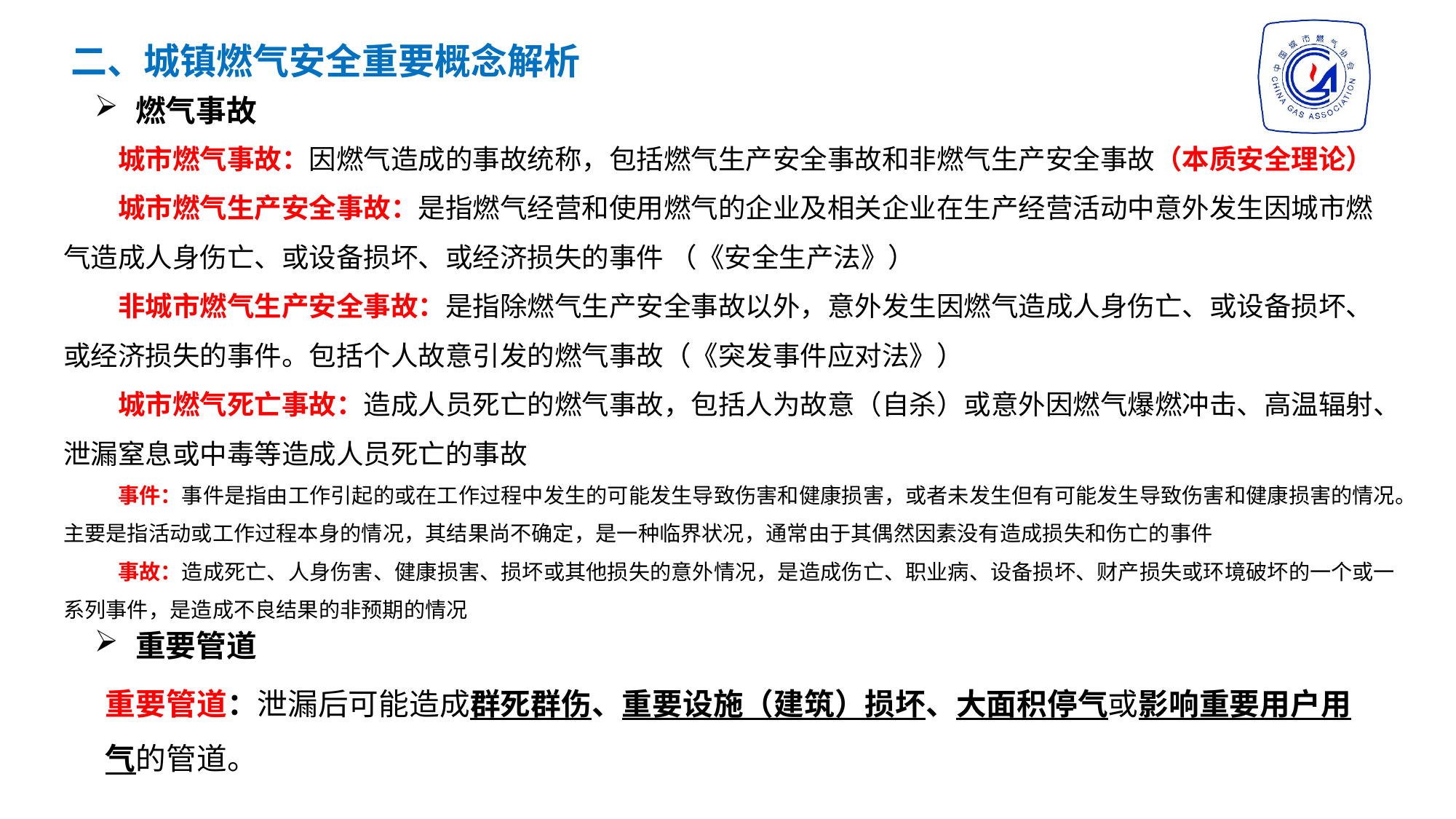

二、城镇燃气安全重要概念解析
燃气事故
城市燃气事故：因燃气造成的事故统称，包括燃气生产安全事故和非燃气生产安全事故（本质安全理论）
城市燃气生产安全事故：是指燃气经营和使用燃气的企业及相关企业在生产经营活动中意外发生因城市燃气造成人身伤亡、或设备损坏、或经济损失的事件 （《安全生产法》）
非城市燃气生产安全事故：是指除燃气生产安全事故以外，意外发生因燃气造成人身伤亡、或设备损坏、或经济损失的事件。包括个人故意引发的燃气事故（《突发事件应对法》）
城市燃气死亡事故：造成人员死亡的燃气事故，包括人为故意（自杀）或意外因燃气爆燃冲击、高温辐射、泄漏窒息或中毒等造成人员死亡的事故
事件：事件是指由工作引起的或在工作过程中发生的可能发生导致伤害和健康损害，或者未发生但有可能发生导致伤害和健康损害的情况。主要是指活动或工作过程本身的情况，其结果尚不确定，是一种临界状况，通常由于其偶然因素没有造成损失和伤亡的事件
事故：造成死亡、人身伤害、健康损害、损坏或其他损失的意外情况，是造成伤亡、职业病、设备损坏、财产损失或环境破坏的一个或一系列事件，是造成不良结果的非预期的情况

重要管道
重要管道：泄漏后可能造成群死群伤、重要设施（建筑）损坏、大面积停气或影响重要用户用气的管道。